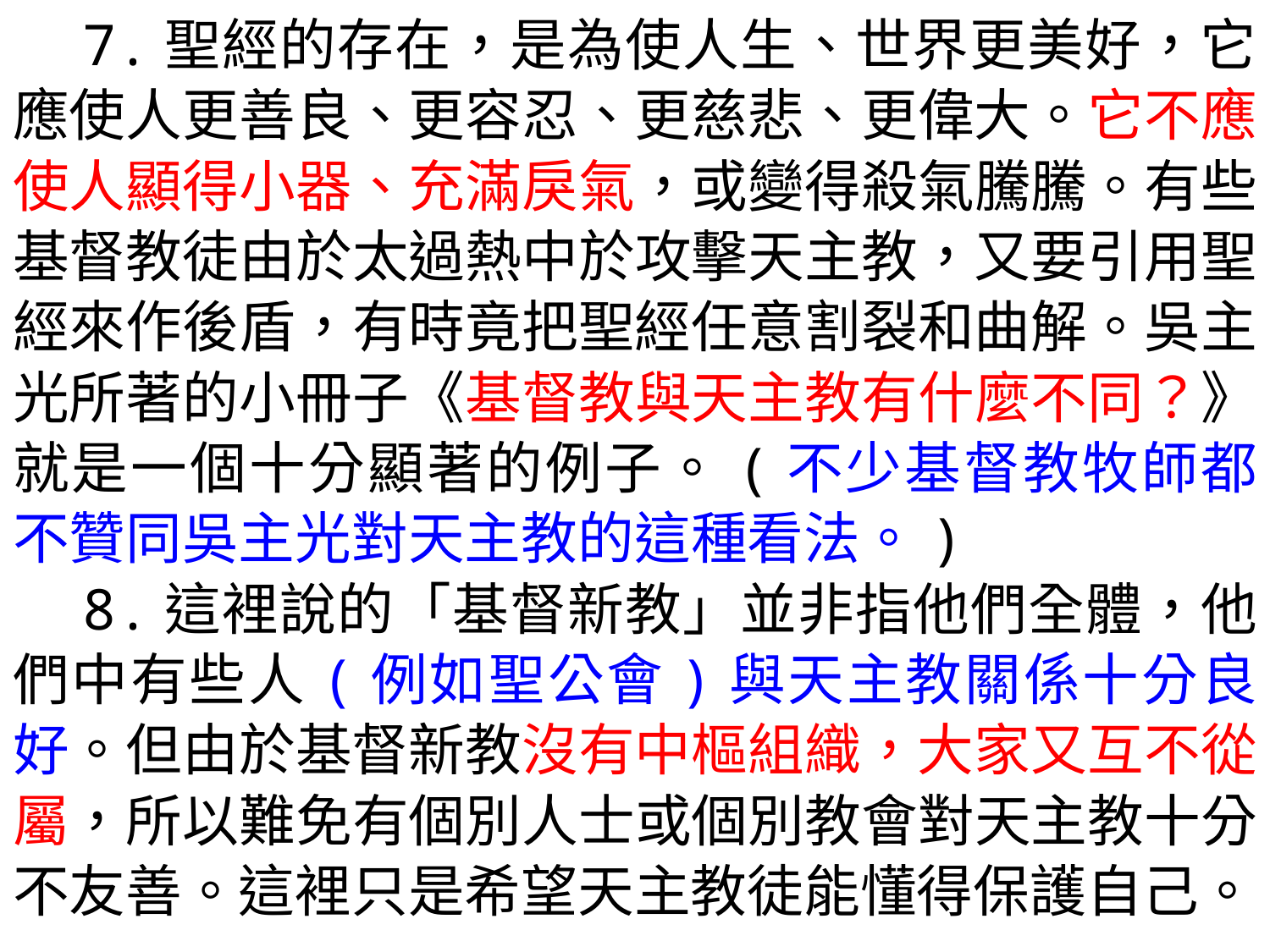

7.聖經的存在，是為使人生、世界更美好，它應使人更善良、更容忍、更慈悲、更偉大。它不應使人顯得小器、充滿戾氣，或變得殺氣騰騰。有些基督教徒由於太過熱中於攻擊天主教，又要引用聖經來作後盾，有時竟把聖經任意割裂和曲解。吳主光所著的小冊子《基督教與天主教有什麼不同？》就是一個十分顯著的例子。(不少基督教牧師都不贊同吳主光對天主教的這種看法。)
  8.這裡說的「基督新教」並非指他們全體，他們中有些人(例如聖公會)與天主教關係十分良好。但由於基督新教沒有中樞組織，大家又互不從屬，所以難免有個別人士或個別教會對天主教十分不友善。這裡只是希望天主教徒能懂得保護自己。